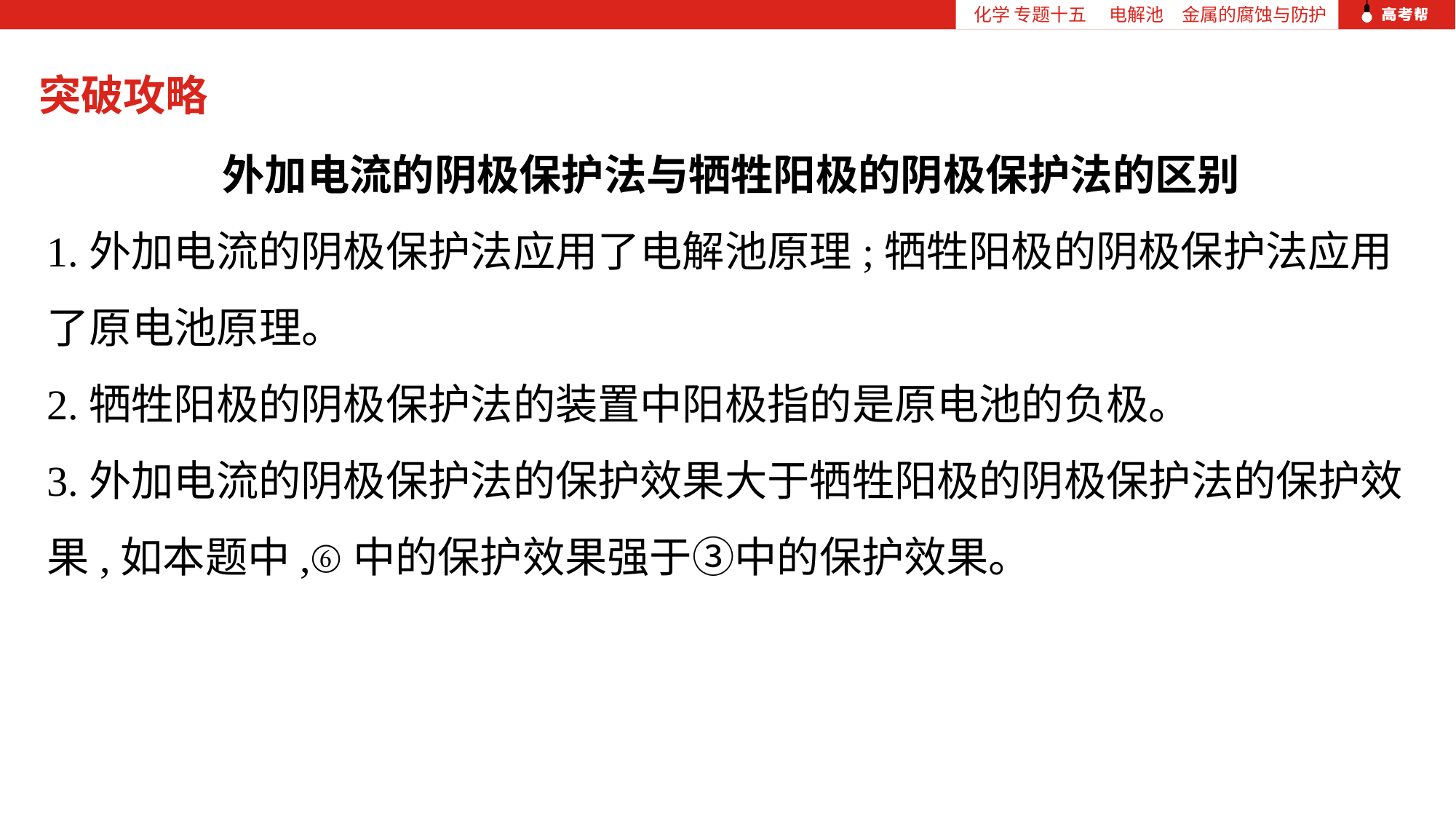

化学 专题十五 　电解池　金属的腐蚀与防护

突破攻略
外加电流的阴极保护法与牺牲阳极的阴极保护法的区别
1.外加电流的阴极保护法应用了电解池原理;牺牲阳极的阴极保护法应用了原电池原理。
2.牺牲阳极的阴极保护法的装置中阳极指的是原电池的负极。
3.外加电流的阴极保护法的保护效果大于牺牲阳极的阴极保护法的保护效果,如本题中,⑥中的保护效果强于③中的保护效果。